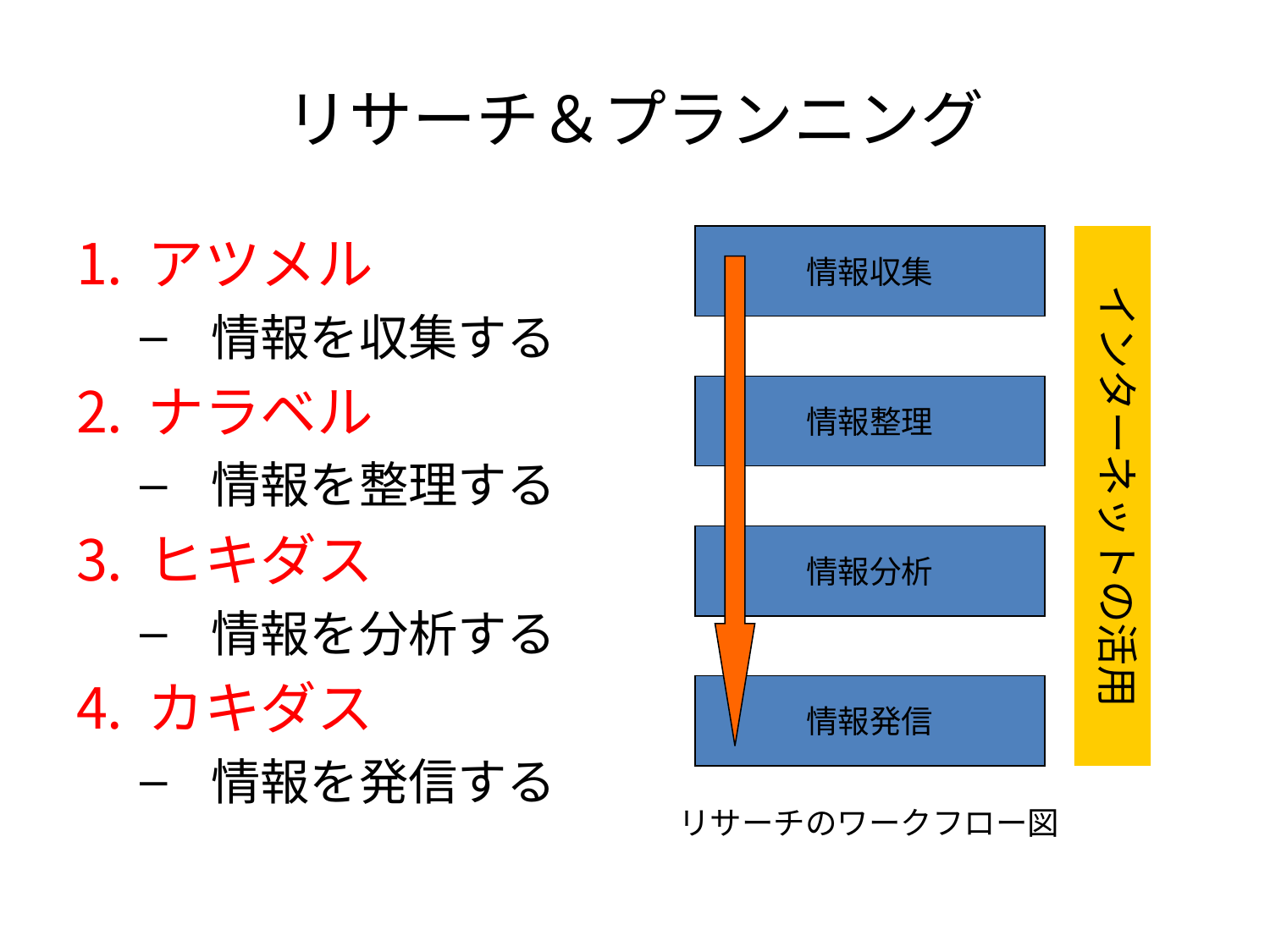

# リサーチ＆プランニング
アツメル
情報を収集する
ナラベル
情報を整理する
ヒキダス
情報を分析する
カキダス
情報を発信する
情報収集
インターネットの活用

情報整理
情報分析
情報発信
リサーチのワークフロー図